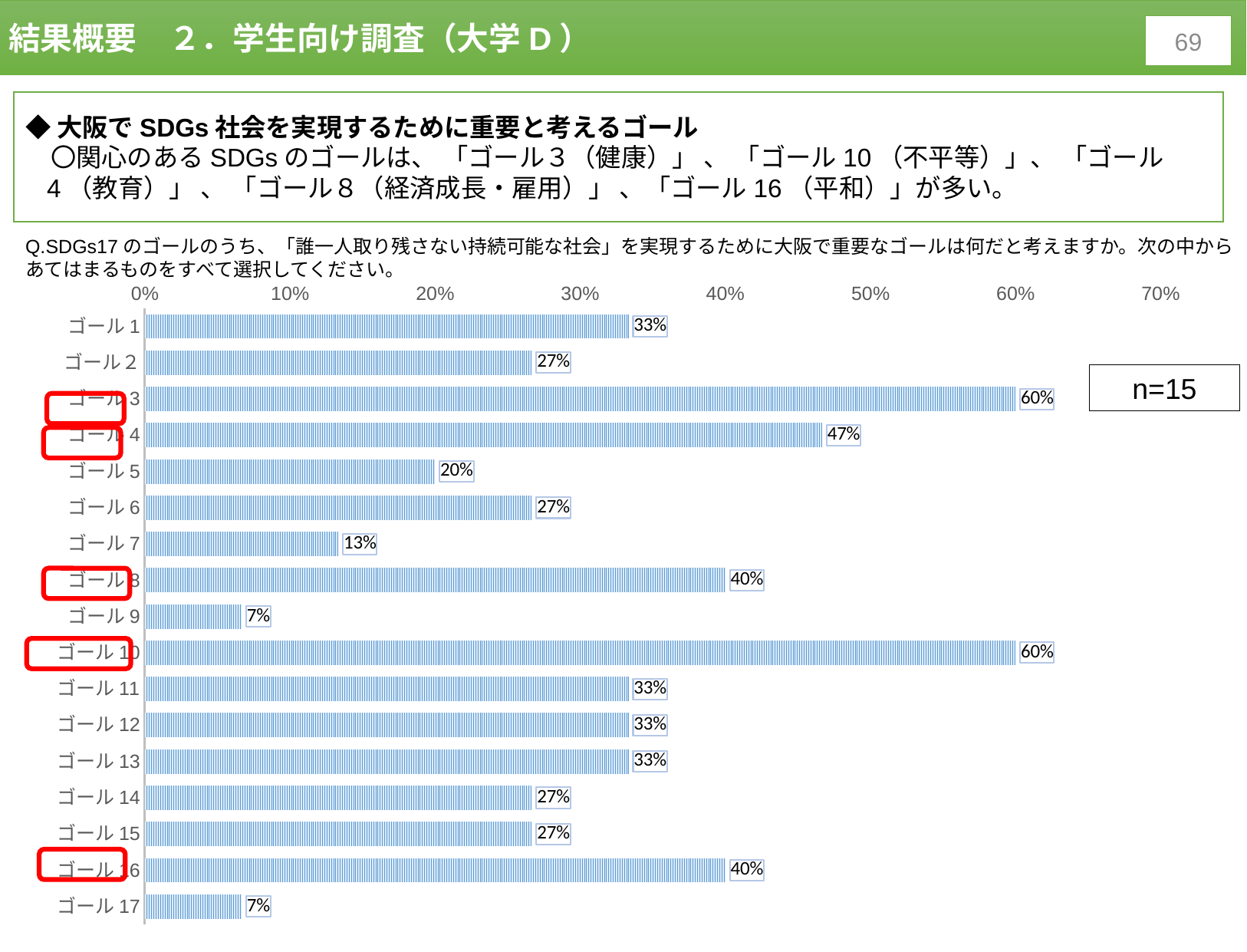

結果概要　２．学生向け調査（大学D）
69
◆大阪でSDGs社会を実現するために重要と考えるゴール
　〇関心のあるSDGsのゴールは、 「ゴール３（健康）」 、 「ゴール10（不平等）」、 「ゴール4（教育）」 、 「ゴール８（経済成長・雇用）」 、「ゴール16（平和）」が多い。
Q.SDGs17のゴールのうち、「誰一人取り残さない持続可能な社会」を実現するために大阪で重要なゴールは何だと考えますか。次の中からあてはまるものをすべて選択してください。

### Chart

| Category |  |
|---|---|
| ゴール1 | 0.3333333333333333 |
| ゴール２ | 0.26666666666666666 |
| ゴール3 | 0.6 |
| ゴール4 | 0.4666666666666667 |
| ゴール5 | 0.2 |
| ゴール6 | 0.26666666666666666 |
| ゴール7 | 0.13333333333333333 |
| ゴール8 | 0.4 |
| ゴール9 | 0.06666666666666667 |
| ゴール10 | 0.6 |
| ゴール11 | 0.3333333333333333 |
| ゴール12 | 0.3333333333333333 |
| ゴール13 | 0.3333333333333333 |
| ゴール14 | 0.26666666666666666 |
| ゴール15 | 0.26666666666666666 |
| ゴール16 | 0.4 |
| ゴール17 | 0.06666666666666667 |
n=15